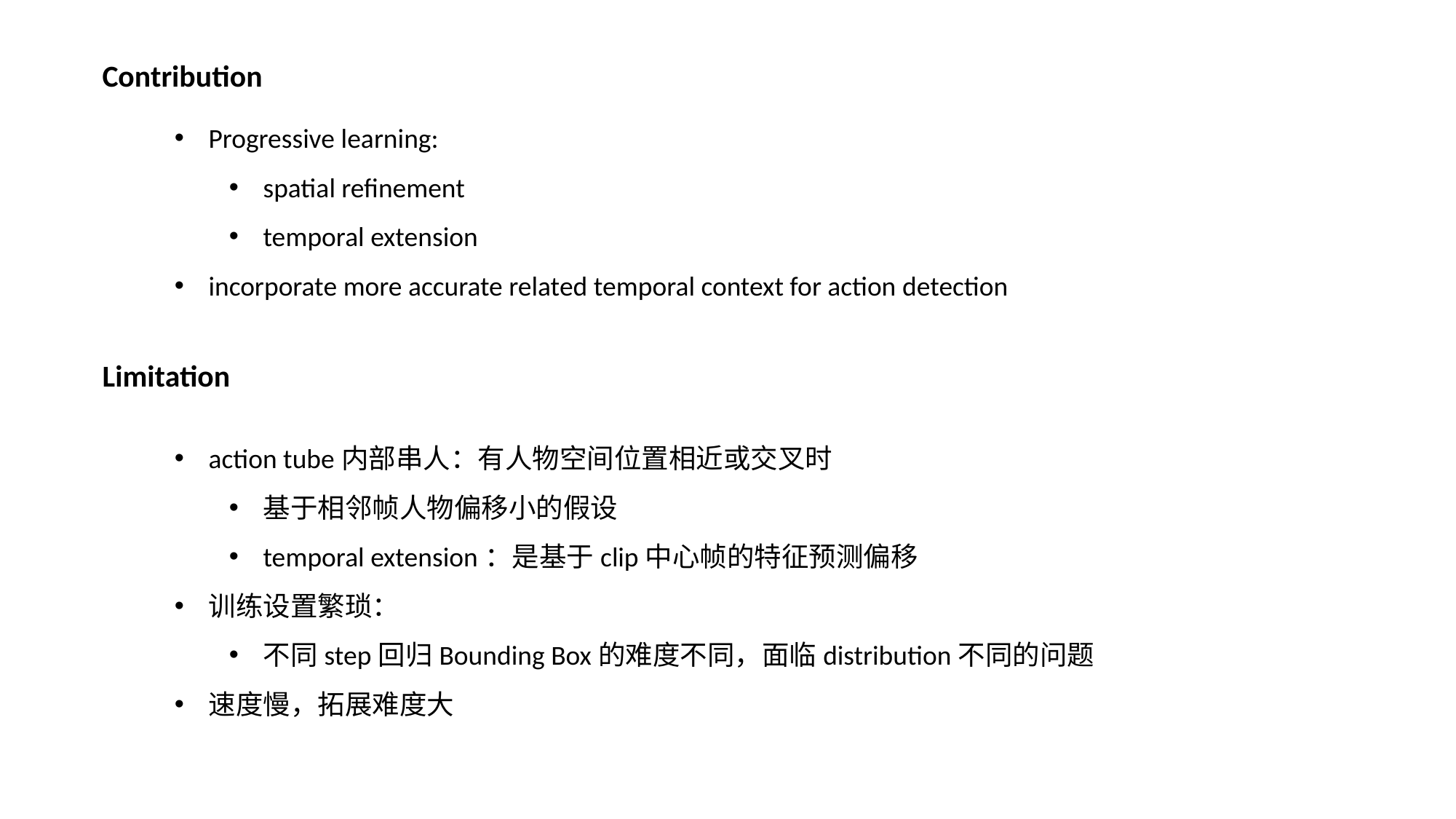

Contribution
Progressive learning:
spatial refinement
temporal extension
incorporate more accurate related temporal context for action detection
Limitation
action tube内部串人：有人物空间位置相近或交叉时
基于相邻帧人物偏移小的假设
temporal extension：是基于clip中心帧的特征预测偏移
训练设置繁琐：
不同step回归Bounding Box的难度不同，面临distribution不同的问题
速度慢，拓展难度大